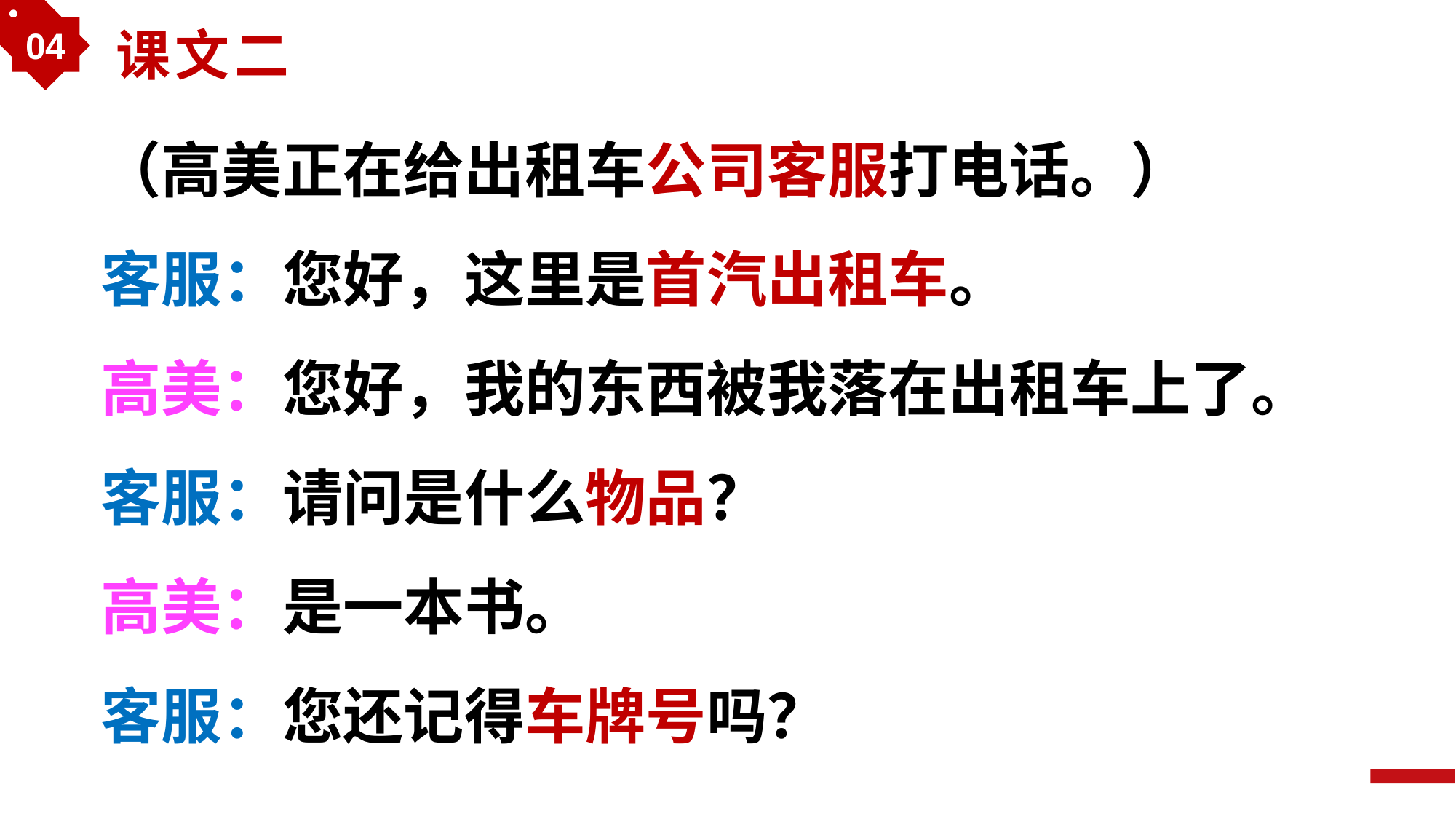

04
课文二
（高美正在给出租车公司客服打电话。）
客服：您好，这里是首汽出租车。
高美：您好，我的东西被我落在出租车上了。
客服：请问是什么物品？
高美：是一本书。
客服：您还记得车牌号吗？